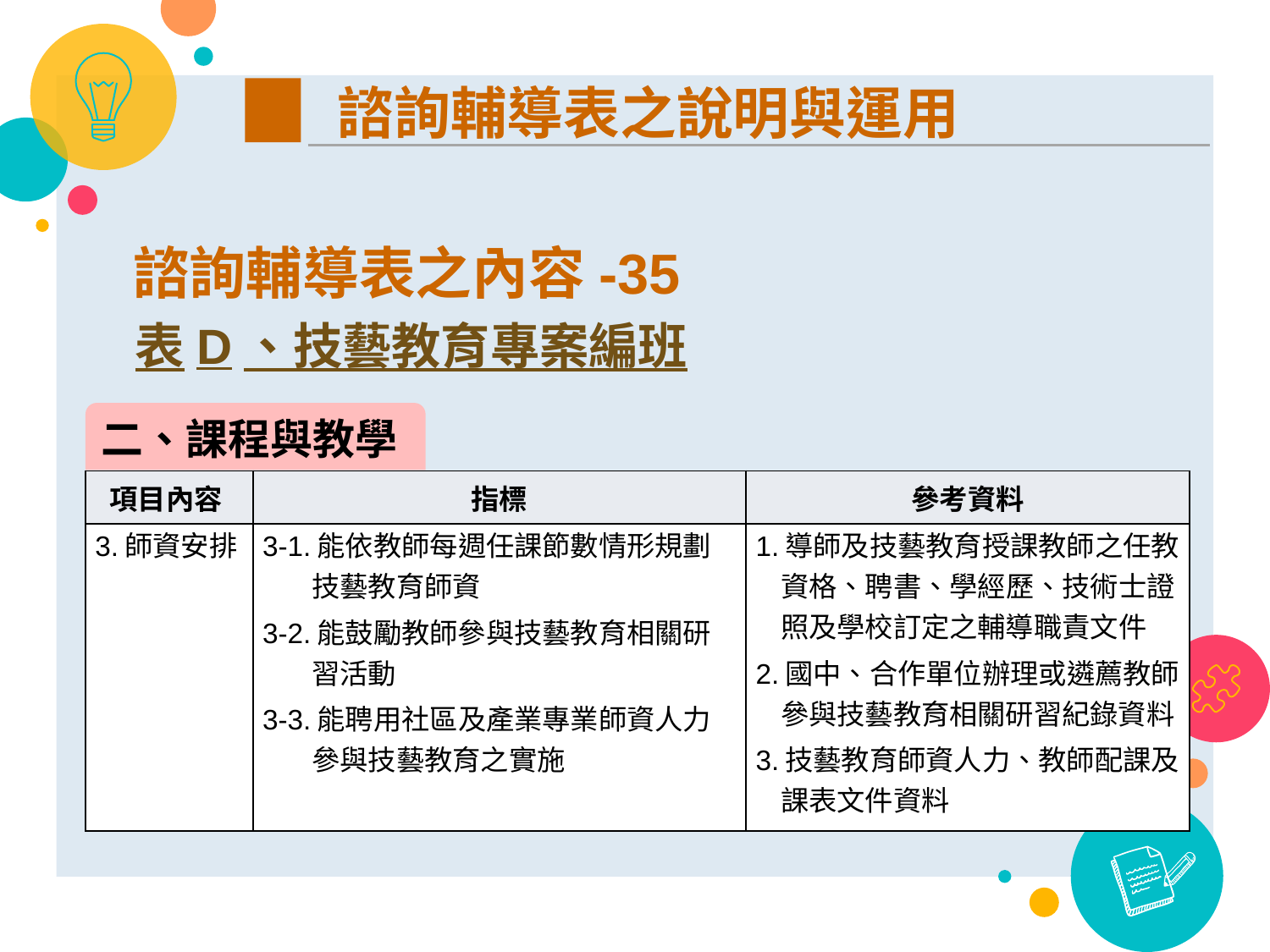

諮詢輔導表之說明與運用

諮詢輔導表之內容-35
表D、技藝教育專案編班
二、課程與教學
| 項目內容 | 指標 | 參考資料 |
| --- | --- | --- |
| 3.師資安排 | 3-1.能依教師每週任課節數情形規劃技藝教育師資 3-2.能鼓勵教師參與技藝教育相關研習活動 3-3.能聘用社區及產業專業師資人力參與技藝教育之實施 | 1.導師及技藝教育授課教師之任教資格、聘書、學經歷、技術士證照及學校訂定之輔導職責文件 2.國中、合作單位辦理或遴薦教師參與技藝教育相關研習紀錄資料 3.技藝教育師資人力、教師配課及課表文件資料 |